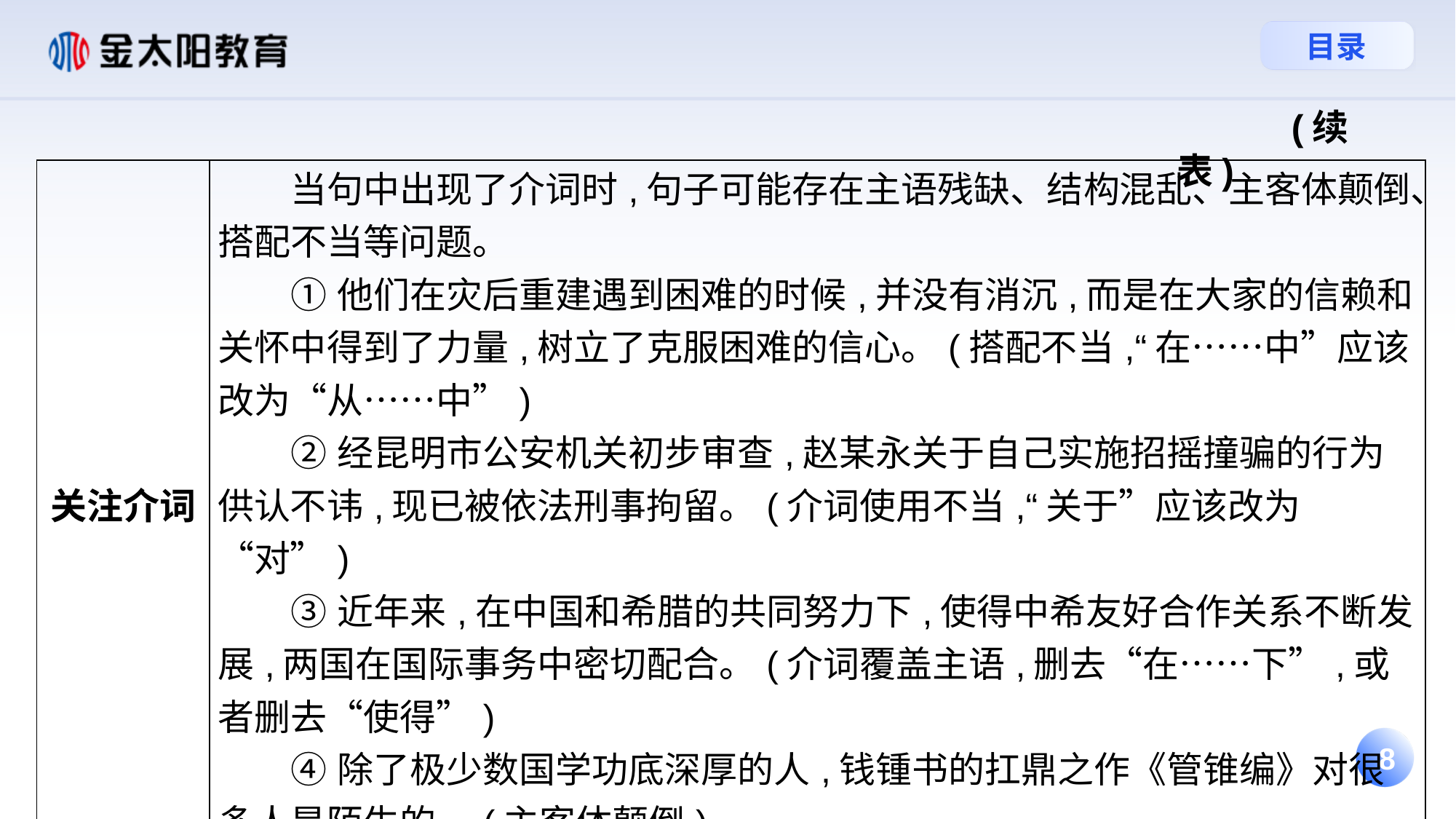

(续表)
| 关注介词 | 当句中出现了介词时,句子可能存在主语残缺、结构混乱、主客体颠倒、搭配不当等问题。 ①他们在灾后重建遇到困难的时候,并没有消沉,而是在大家的信赖和关怀中得到了力量,树立了克服困难的信心。(搭配不当,“在……中”应该改为“从……中”) ②经昆明市公安机关初步审查,赵某永关于自己实施招摇撞骗的行为供认不讳,现已被依法刑事拘留。(介词使用不当,“关于”应该改为“对”) ③近年来,在中国和希腊的共同努力下,使得中希友好合作关系不断发展,两国在国际事务中密切配合。(介词覆盖主语,删去“在……下”,或者删去“使得”) ④除了极少数国学功底深厚的人,钱锺书的扛鼎之作《管锥编》对很多人是陌生的。(主客体颠倒) |
| --- | --- |